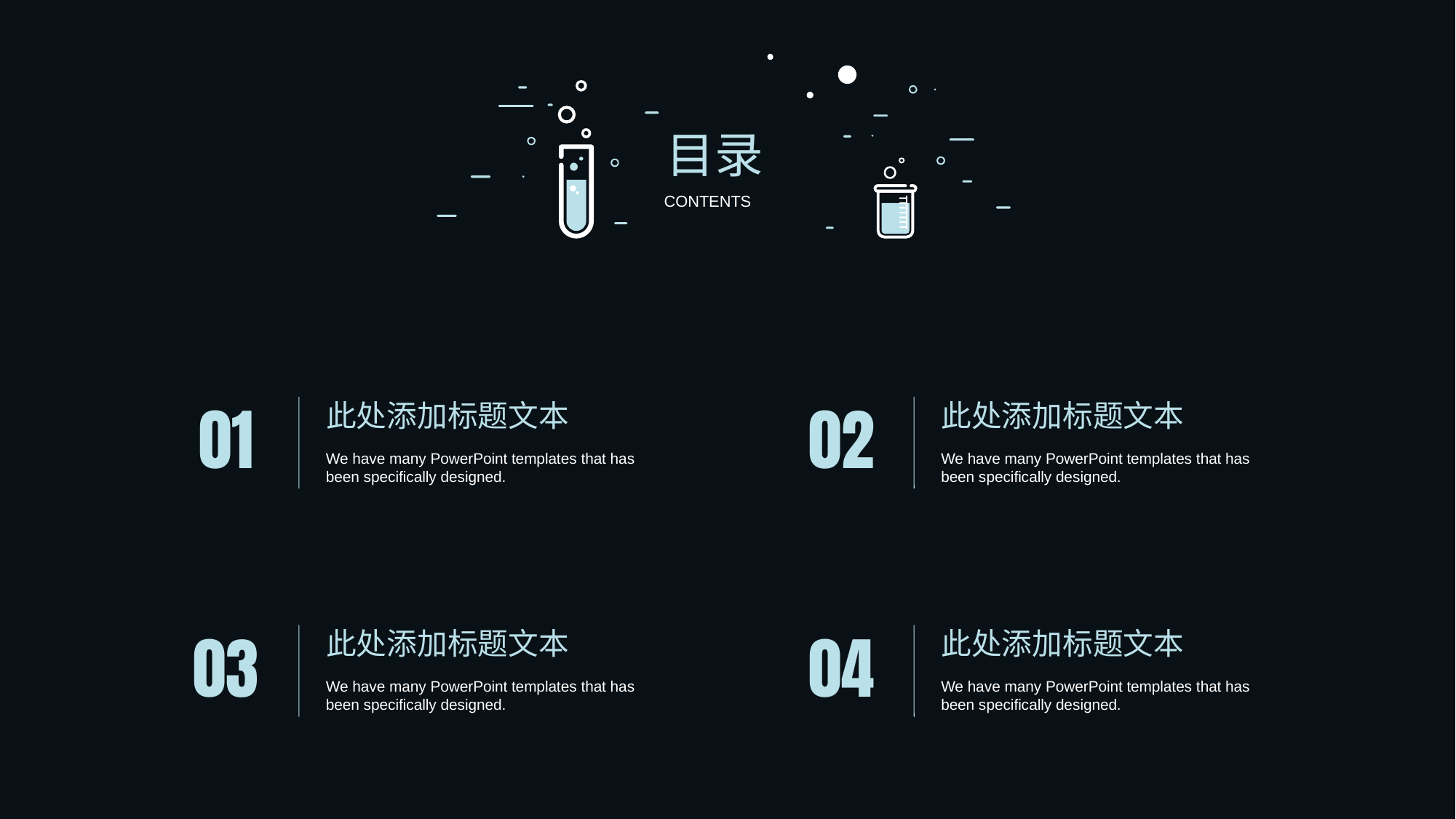

目录
CONTENTS
此处添加标题文本
此处添加标题文本

01
02
We have many PowerPoint templates that has been specifically designed.
We have many PowerPoint templates that has been specifically designed.
此处添加标题文本
此处添加标题文本

03
04
We have many PowerPoint templates that has been specifically designed.
We have many PowerPoint templates that has been specifically designed.